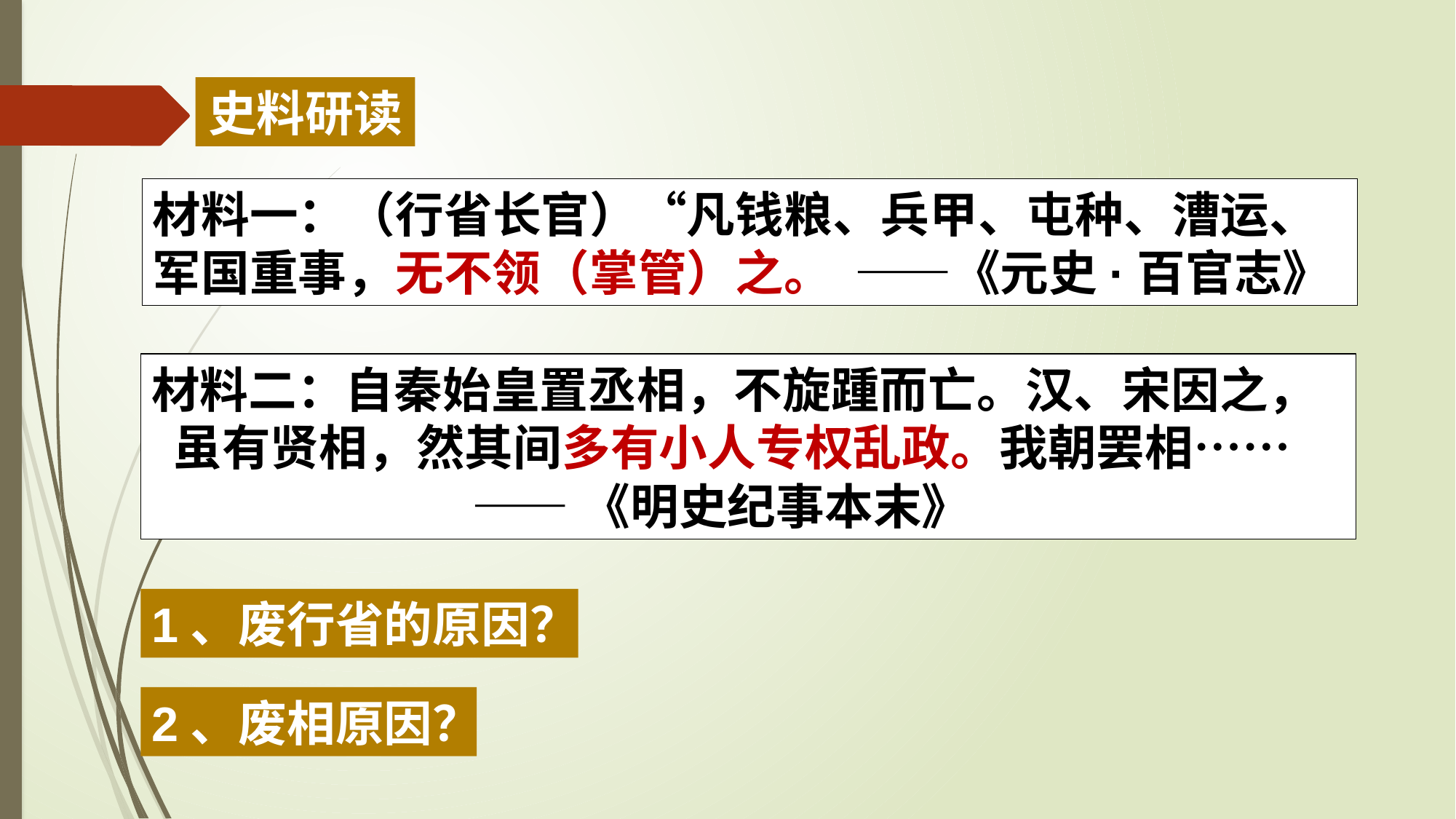

史料研读
材料一：（行省长官）“凡钱粮、兵甲、屯种、漕运、军国重事，无不领（掌管）之。  ——《元史·百官志》
材料二：自秦始皇置丞相，不旋踵而亡。汉、宋因之，     虽有贤相，然其间多有小人专权乱政。我朝罢相……
                             ——《明史纪事本末》
1、废行省的原因？
2、废相原因？